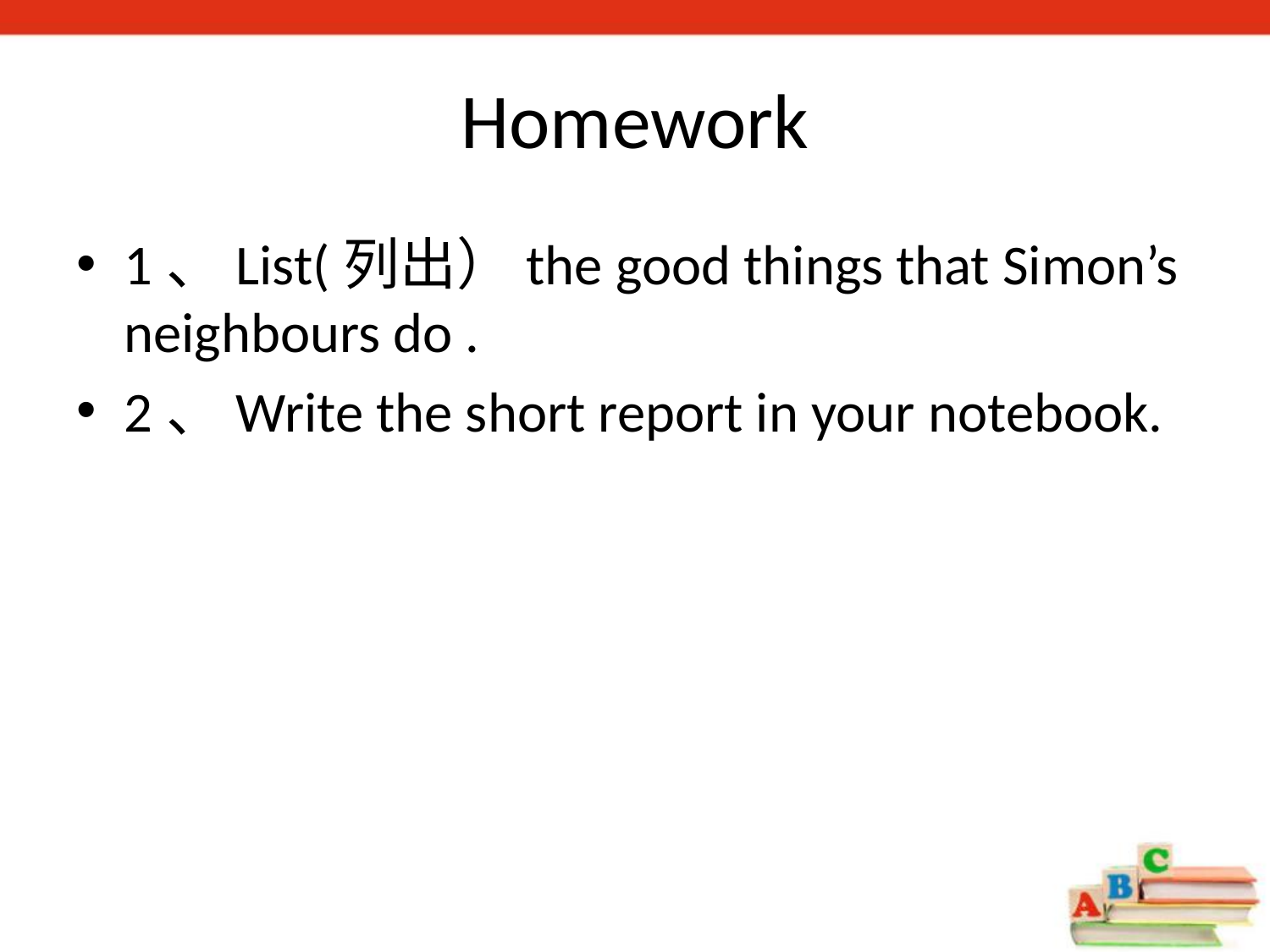

# Homework
1、List(列出）the good things that Simon’s neighbours do .
2、Write the short report in your notebook.